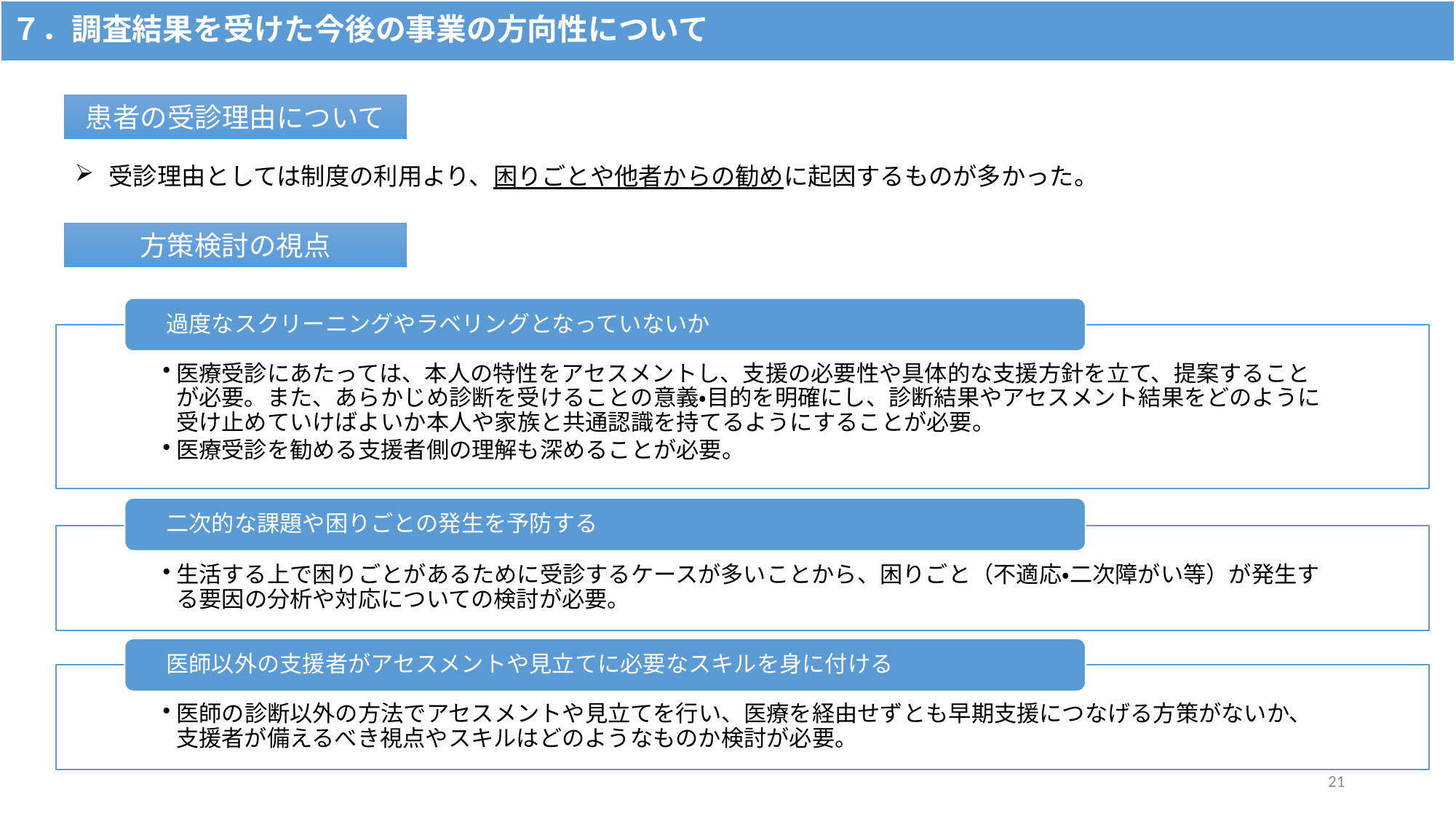

７．調査結果を受けた今後の事業の方向性について
患者の受診理由について
受診理由としては制度の利用より、困りごとや他者からの勧めに起因するものが多かった。
方策検討の視点
医療受診にあたっては、本人の特性をアセスメントし、支援の必要性や具体的な支援方針を立て、提案することが必要。また、あらかじめ診断を受けることの意義・目的を明確にし、診断結果やアセスメント結果をどのように受け止めていけばよいか本人や家族と共通認識を持てるようにすることが必要。
医療受診を勧める支援者側の理解も深めることが必要。
過度なスクリーニングやラベリングとなっていないか
生活する上で困りごとがあるために受診するケースが多いことから、困りごと（不適応・二次障がい等）が発生する要因の分析や対応についての検討が必要。
二次的な課題や困りごとの発生を予防する
医師の診断以外の方法でアセスメントや見立てを行い、医療を経由せずとも早期支援につなげる方策がないか、支援者が備えるべき視点やスキルはどのようなものか検討が必要。
医師以外の支援者がアセスメントや見立てに必要なスキルを身に付ける
21